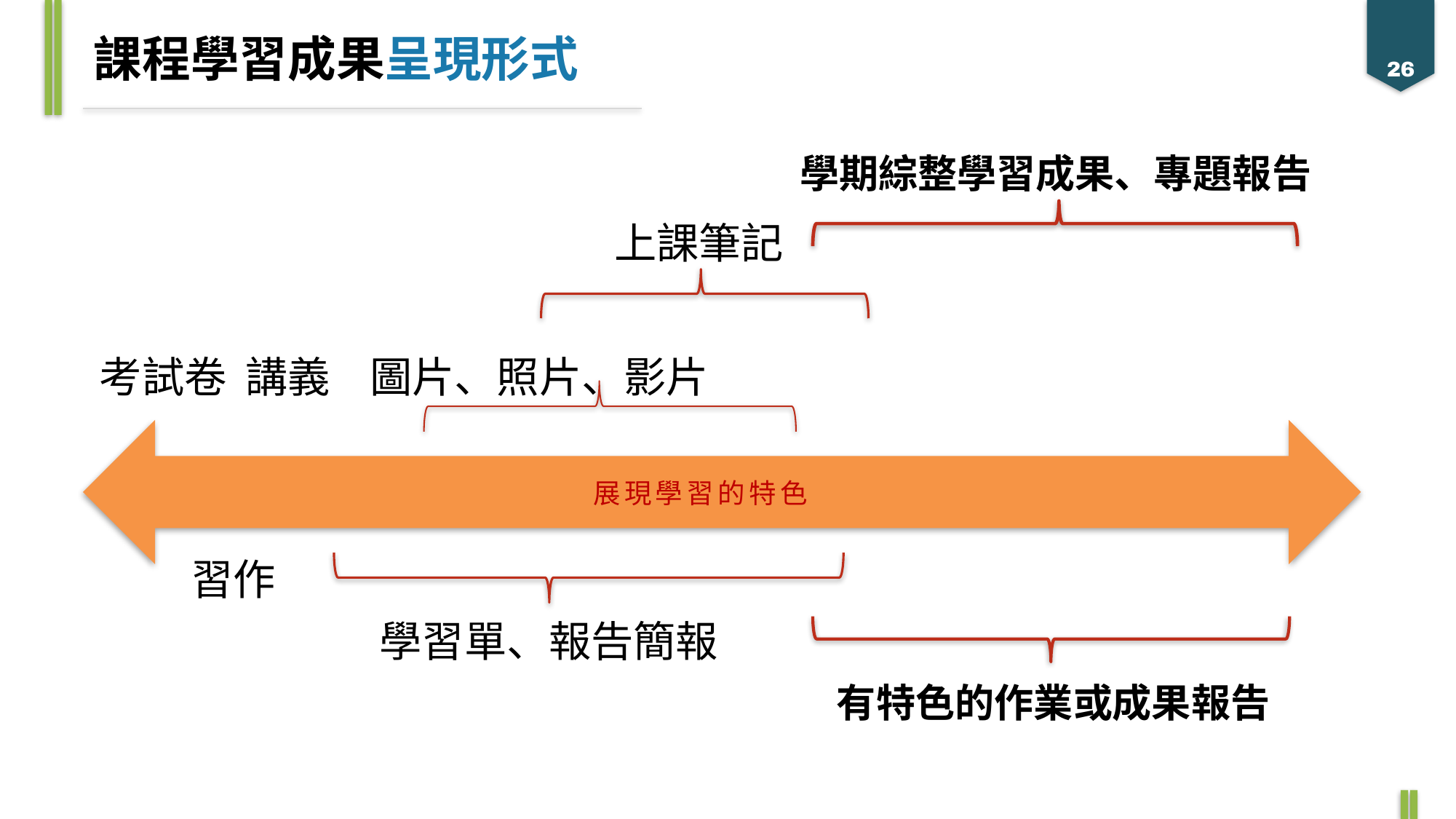

課程學習成果呈現形式	26

學期綜整學習成果、專題報告

上課筆記

考試卷  講義   圖片、照片、影片

展現學習的特色
習作

學習單、報告簡報

有特色的作業或成果報告